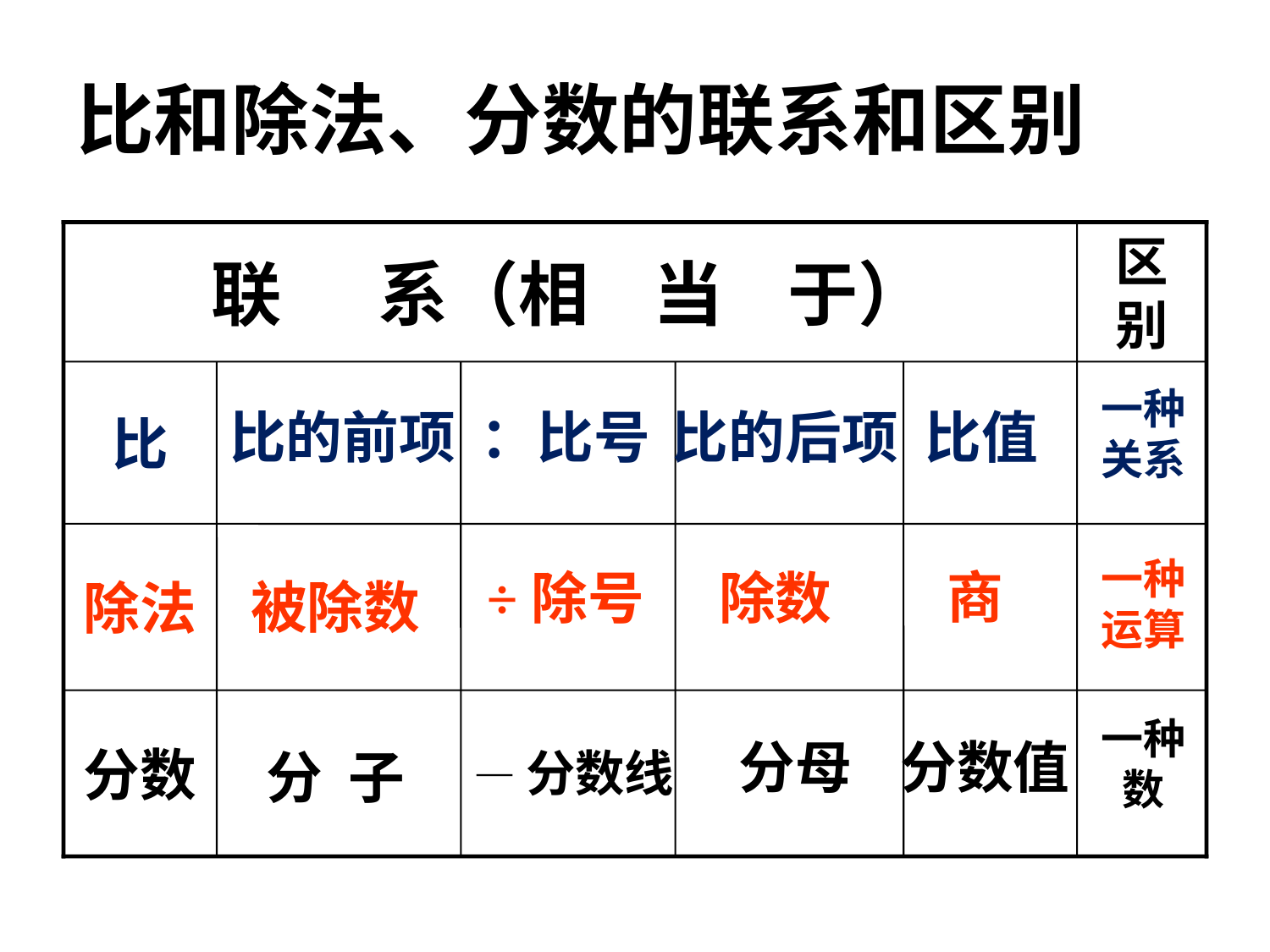

# 比和除法、分数的联系和区别
联      系（相    当    于）

区别

比

除法

分数

一种关系
比的前项
：比号
比的后项
比值
一种运算
商
÷除号
除数
被除数
一种数
分母
分数值
分  子
—分数线